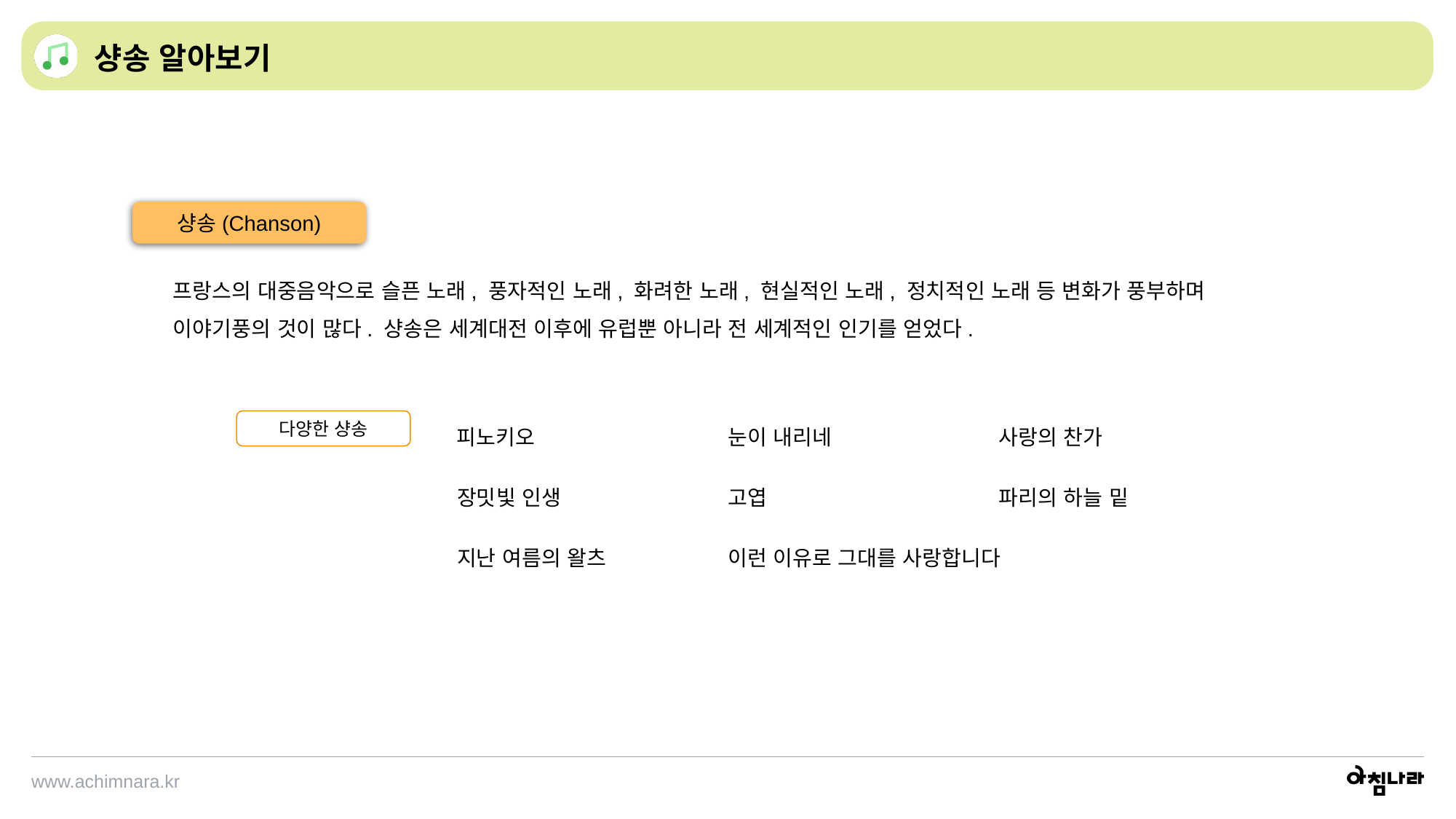

샹송 알아보기
샹송(Chanson)
프랑스의 대중음악으로 슬픈 노래, 풍자적인 노래, 화려한 노래, 현실적인 노래, 정치적인 노래 등 변화가 풍부하며 이야기풍의 것이 많다. 샹송은 세계대전 이후에 유럽뿐 아니라 전 세계적인 인기를 얻었다.
다양한 샹송
피노키오
눈이 내리네
사랑의 찬가
장밋빛 인생
고엽
파리의 하늘 밑
지난 여름의 왈츠
이런 이유로 그대를 사랑합니다